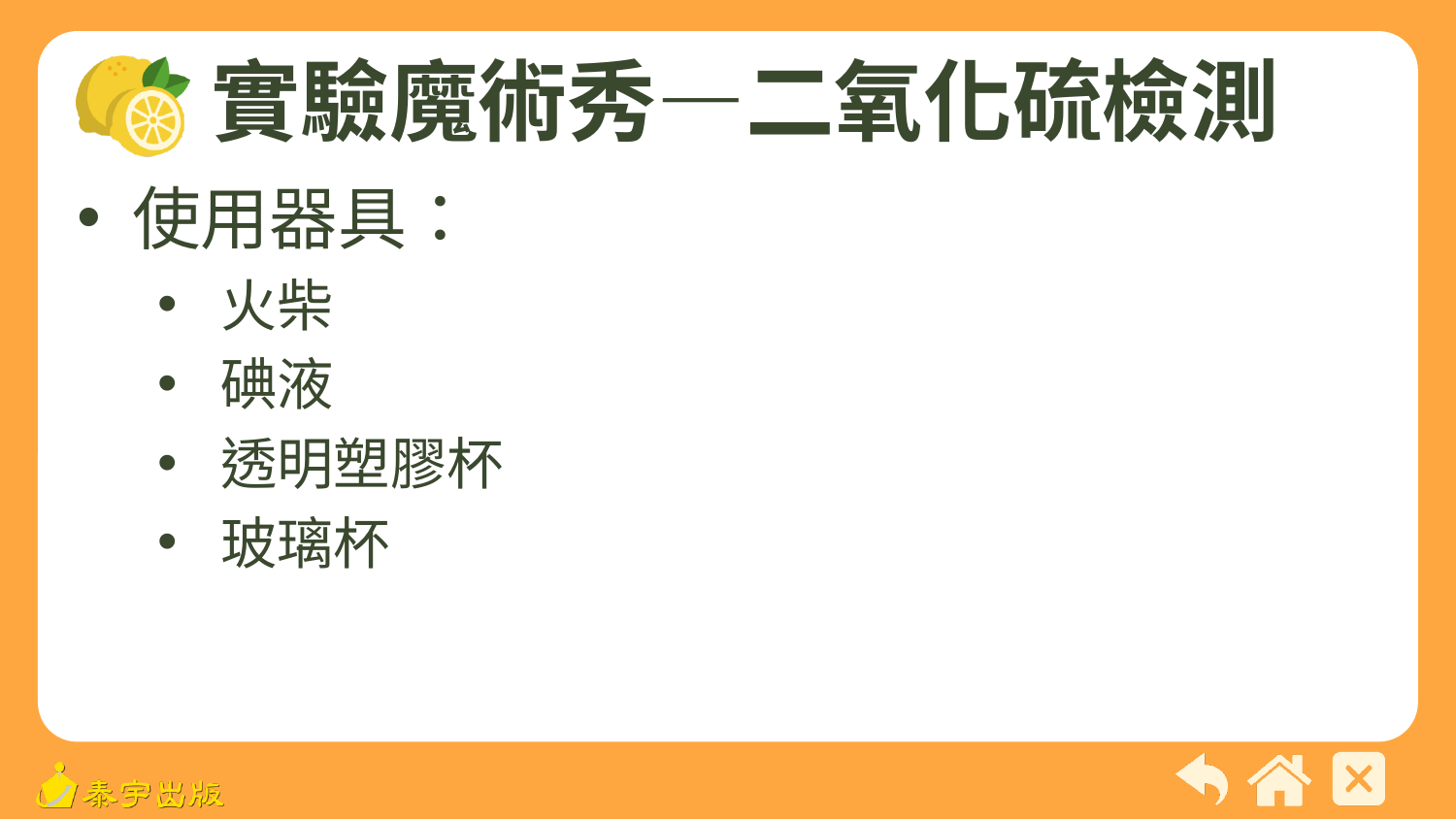

# 實驗魔術秀—二氧化硫檢測
使用器具：
火柴
碘液
透明塑膠杯
玻璃杯